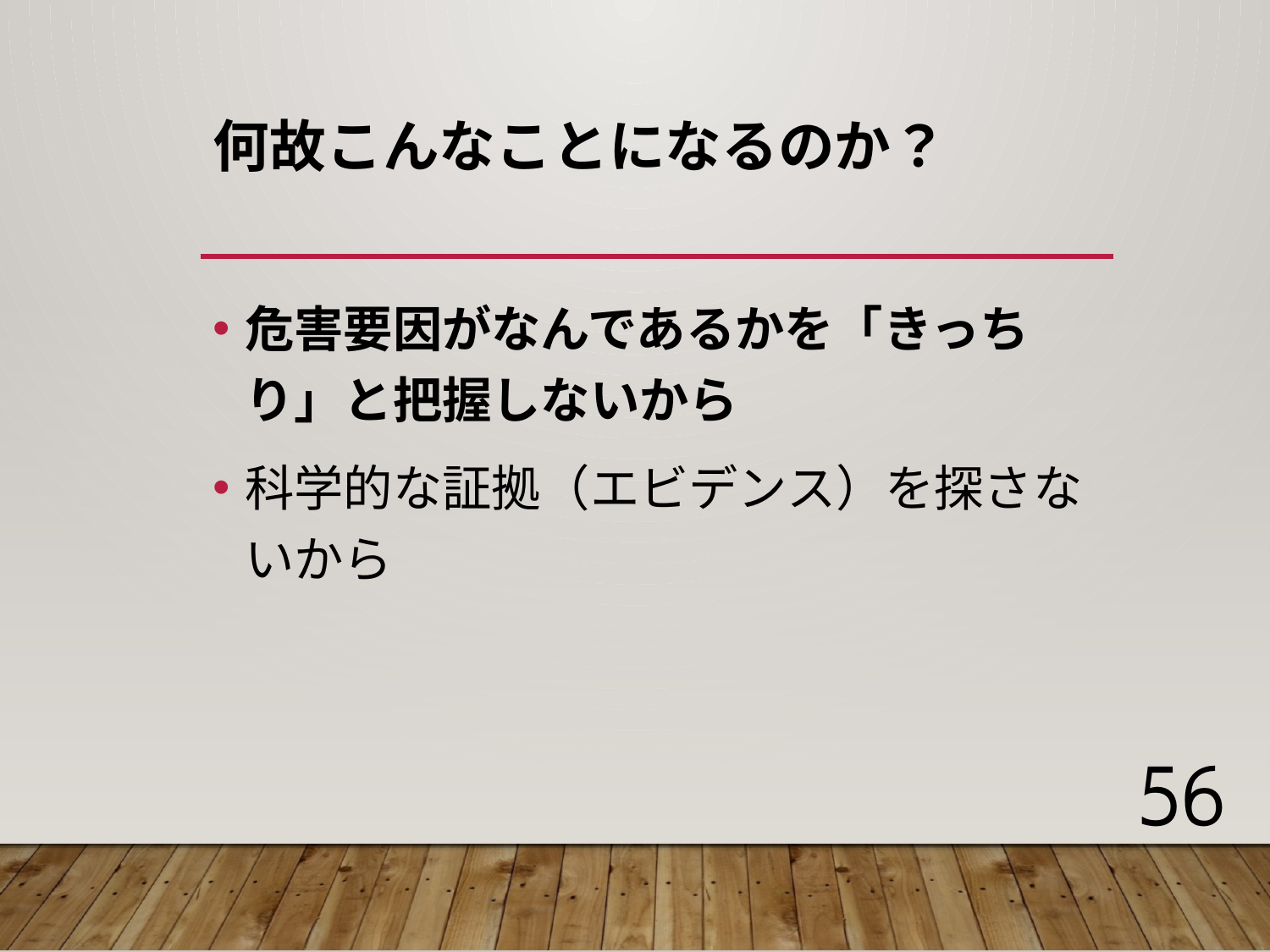

# 何故こんなことになるのか？
危害要因がなんであるかを「きっちり」と把握しないから
科学的な証拠（エビデンス）を探さないから
56